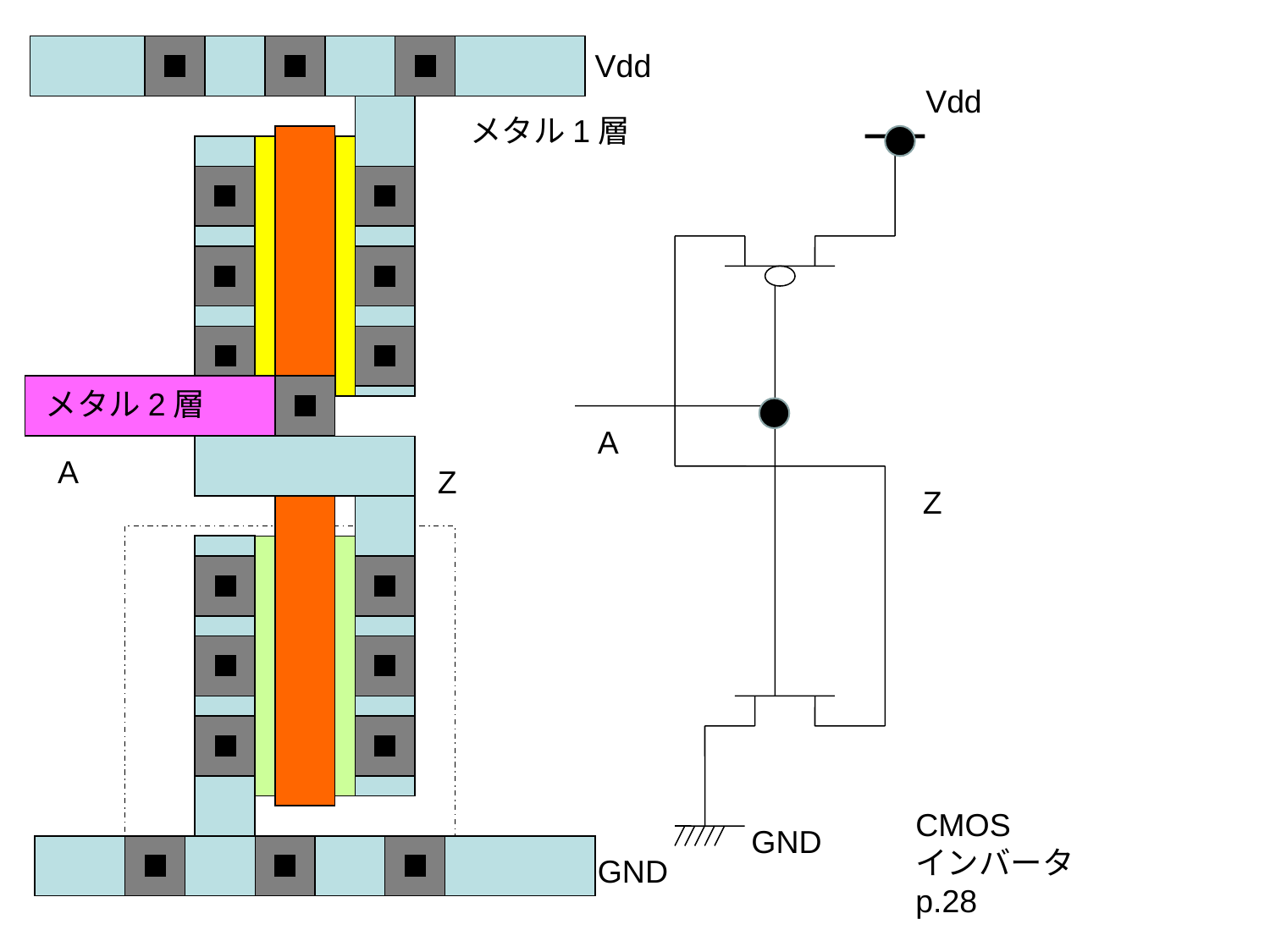

Vdd
Vdd

メタル1層

メタル2層

A
A
Z
Z

CMOS
インバータ
p.28
GND

GND